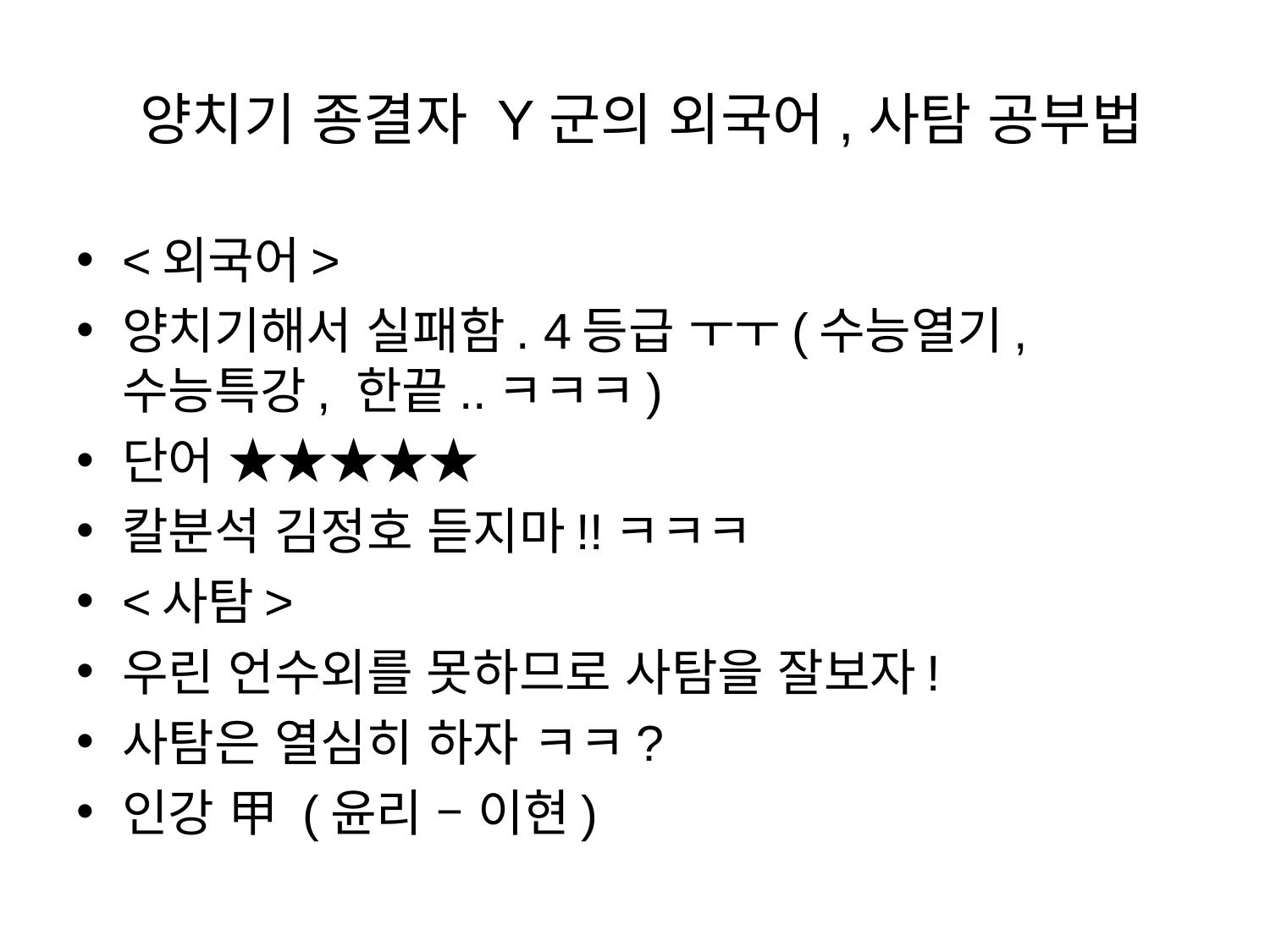

# 양치기 종결자 Y군의 외국어,사탐 공부법
<외국어>
양치기해서 실패함. 4등급 ㅜㅜ(수능열기, 수능특강, 한끝..ㅋㅋㅋ)
단어 ★★★★★
칼분석 김정호 듣지마!!ㅋㅋㅋ
<사탐>
우린 언수외를 못하므로 사탐을 잘보자!
사탐은 열심히 하자 ㅋㅋ?
인강 甲 (윤리 – 이현)